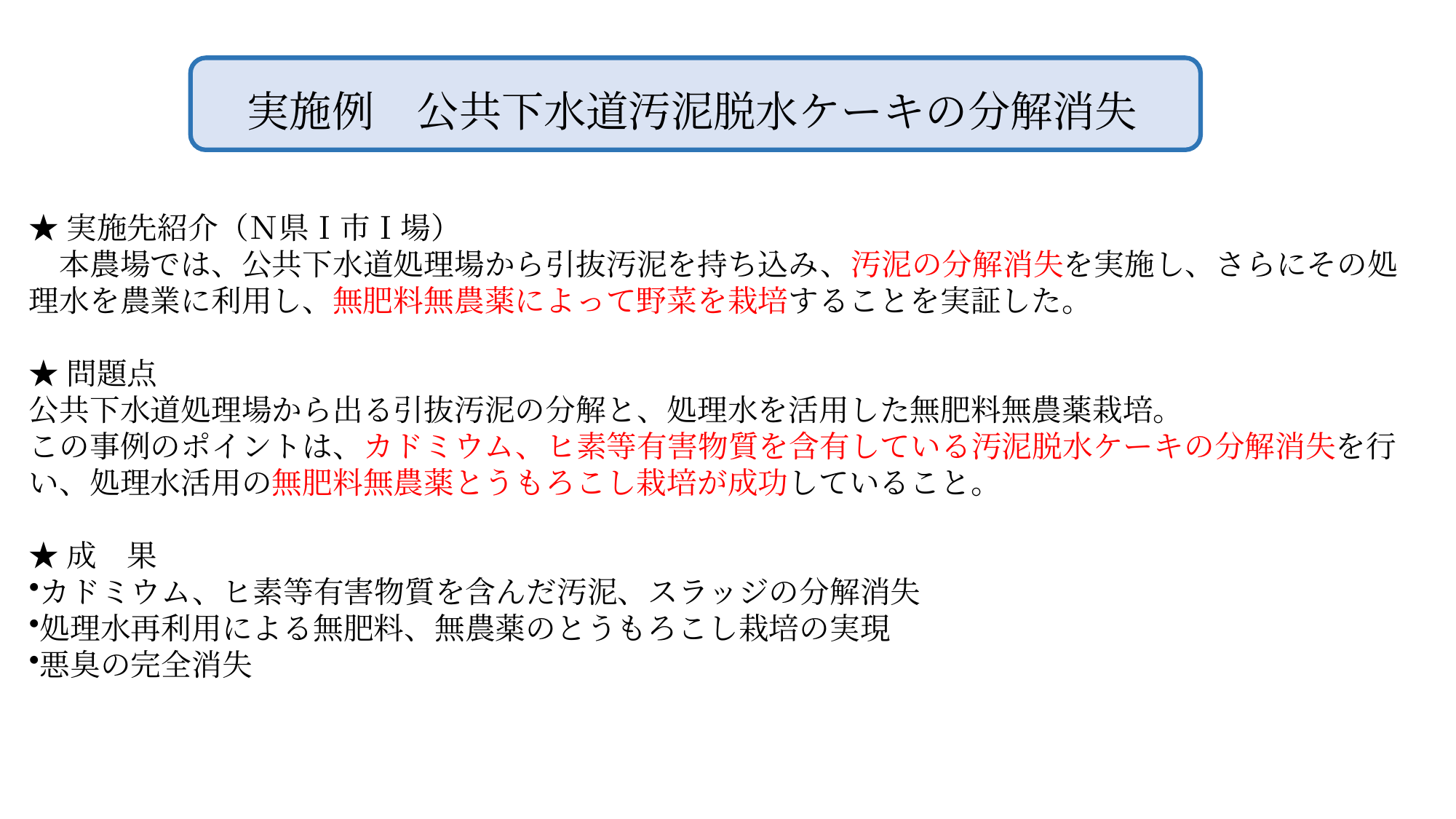

実施例　公共下水道汚泥脱水ケーキの分解消失

★実施先紹介（Ｎ県Ｉ市Ｉ場）
　本農場では、公共下水道処理場から引抜汚泥を持ち込み、汚泥の分解消失を実施し、さらにその処理水を農業に利用し、無肥料無農薬によって野菜を栽培することを実証した。

★問題点
公共下水道処理場から出る引抜汚泥の分解と、処理水を活用した無肥料無農薬栽培。
この事例のポイントは、カドミウム、ヒ素等有害物質を含有している汚泥脱水ケーキの分解消失を行い、処理水活用の無肥料無農薬とうもろこし栽培が成功していること。

★成　果
カドミウム、ヒ素等有害物質を含んだ汚泥、スラッジの分解消失
処理水再利用による無肥料、無農薬のとうもろこし栽培の実現
悪臭の完全消失